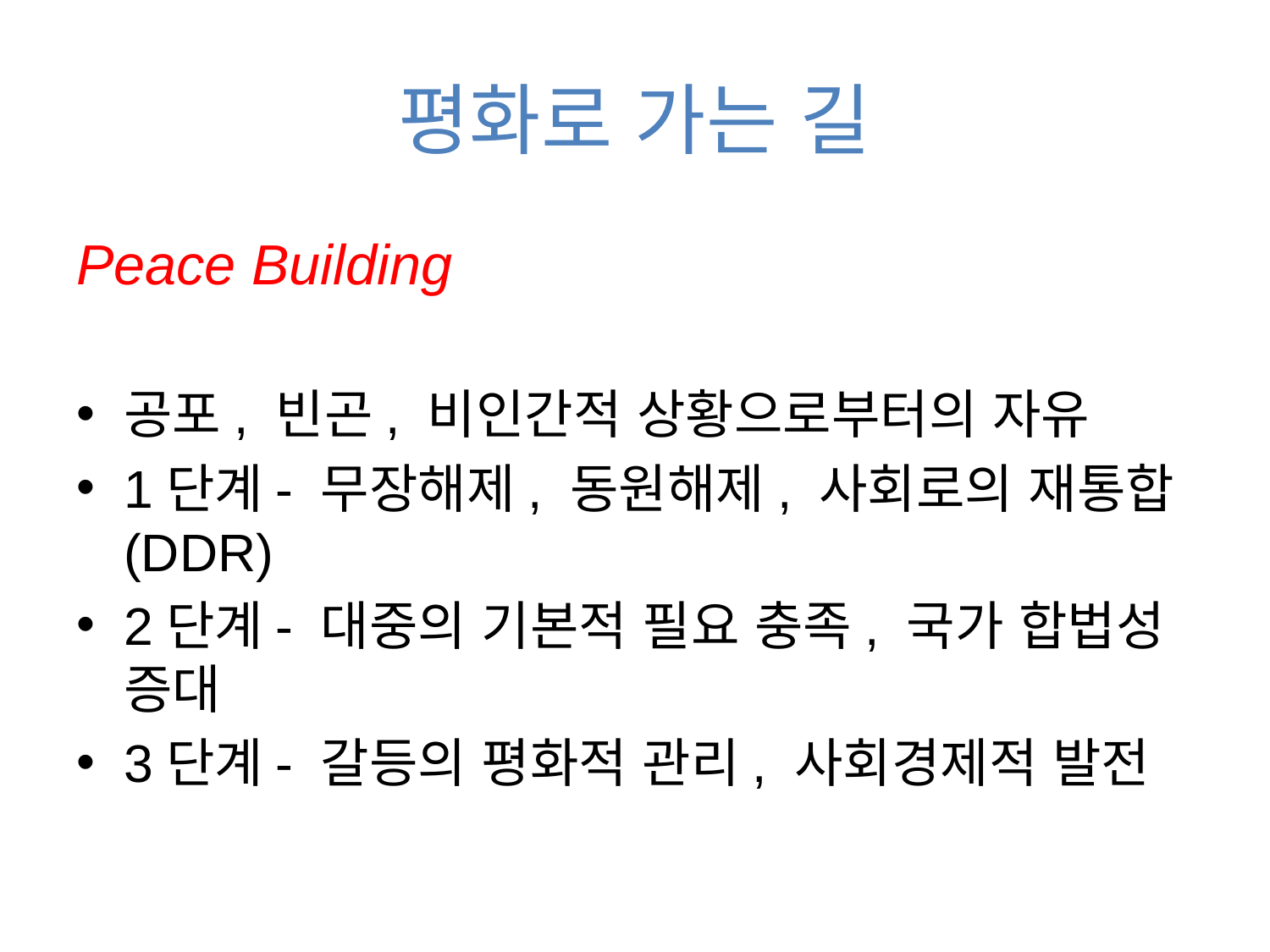

# 평화로 가는 길
Peace Building

공포, 빈곤, 비인간적 상황으로부터의 자유
1단계- 무장해제, 동원해제, 사회로의 재통합(DDR)
2단계- 대중의 기본적 필요 충족, 국가 합법성 증대
3단계- 갈등의 평화적 관리, 사회경제적 발전